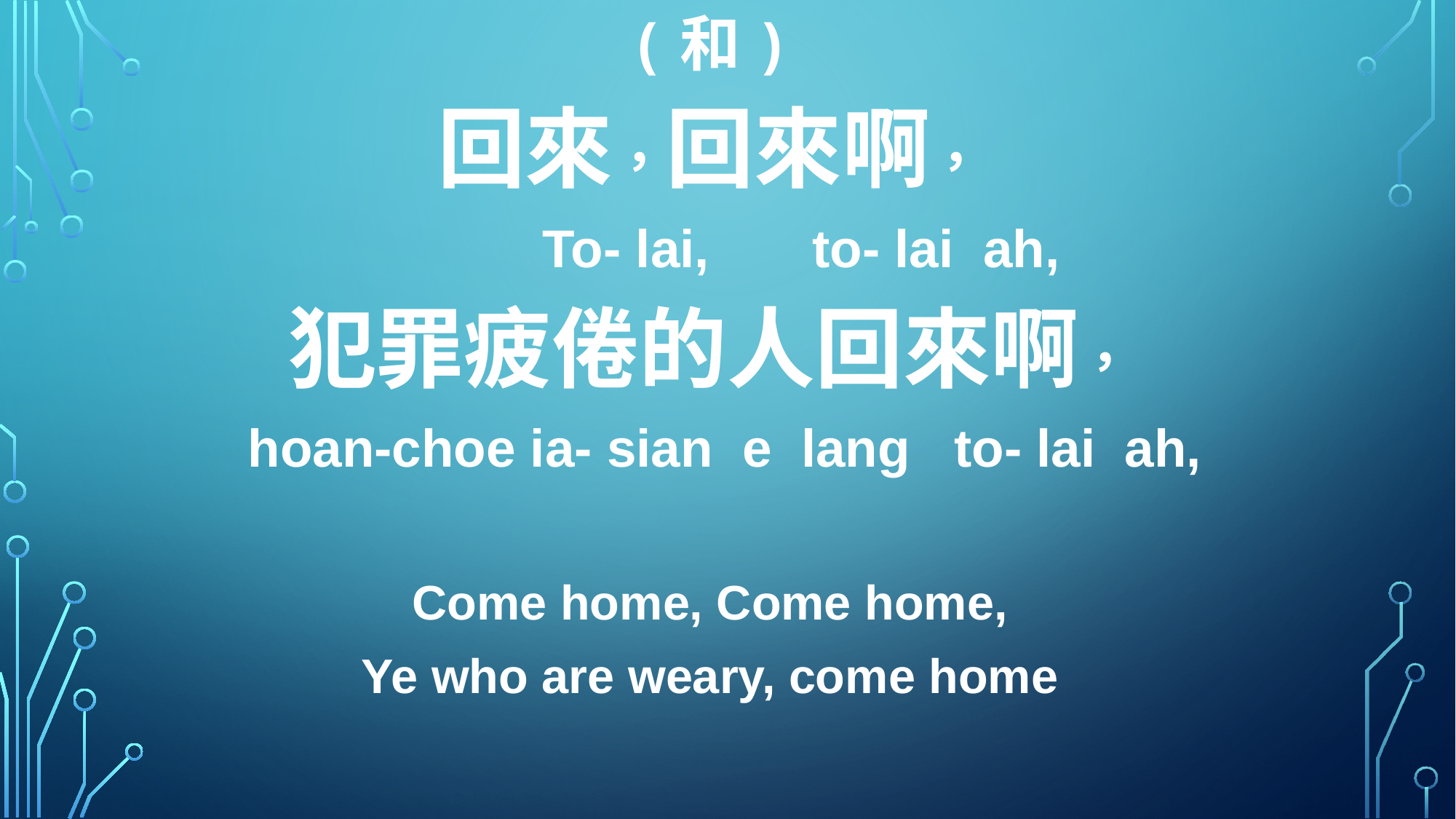

(和)
回來，回來啊，
                        To- lai,       to- lai  ah,
犯罪疲倦的人回來啊，
    hoan-choe ia- sian  e  lang   to- lai  ah,

Come home, Come home,
Ye who are weary, come home